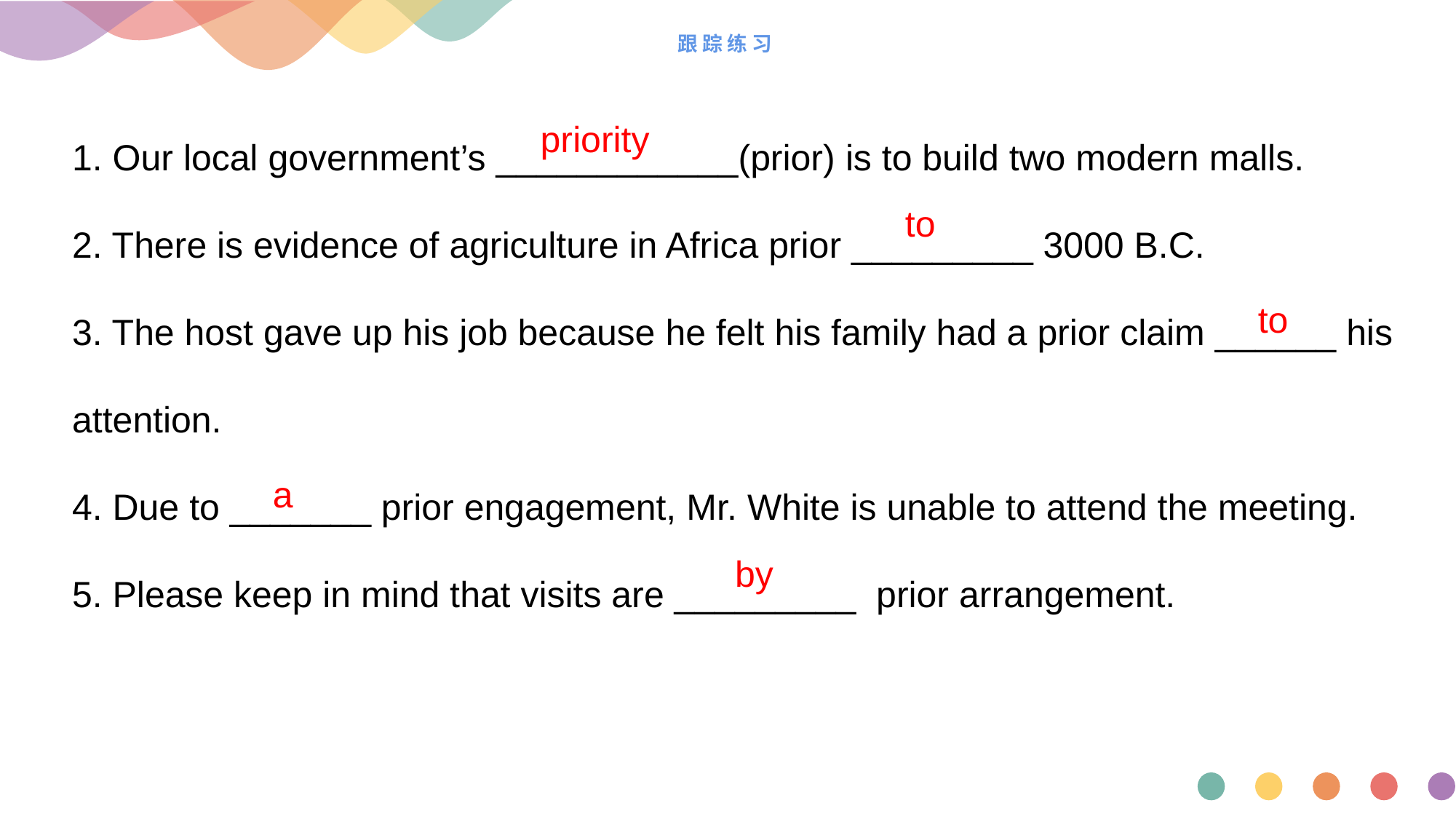

# 跟踪练习
1. Our local government’s ____________(prior) is to build two modern malls.
2. There is evidence of agriculture in Africa prior _________ 3000 B.C.
3. The host gave up his job because he felt his family had a prior claim ______ his attention.
4. Due to _______ prior engagement, Mr. White is unable to attend the meeting.
5. Please keep in mind that visits are _________  prior arrangement.

priority
 to
  to
 a
   by